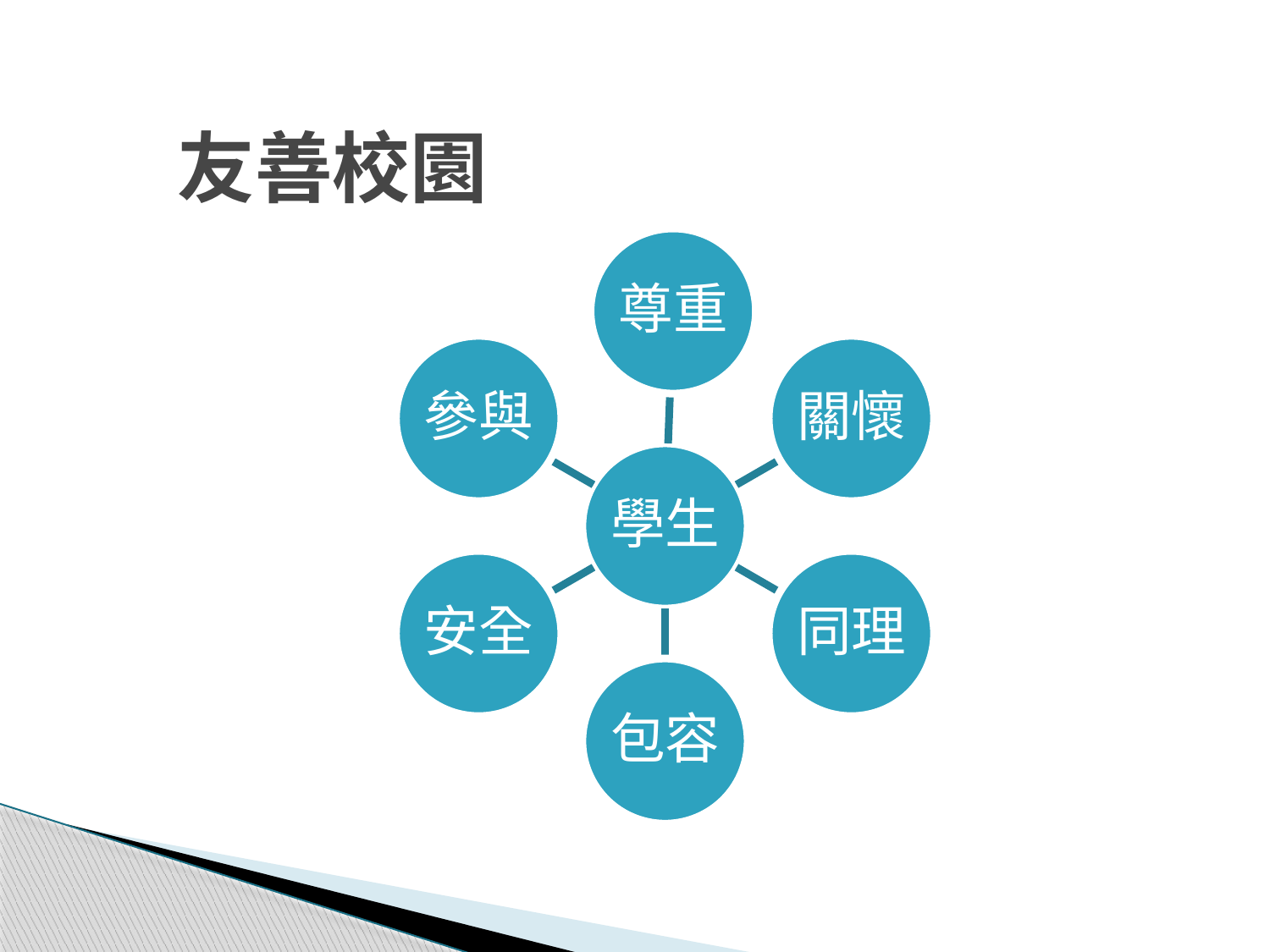

# 友善校園
學生

尊重

關懷

同理

包容

安全

參與